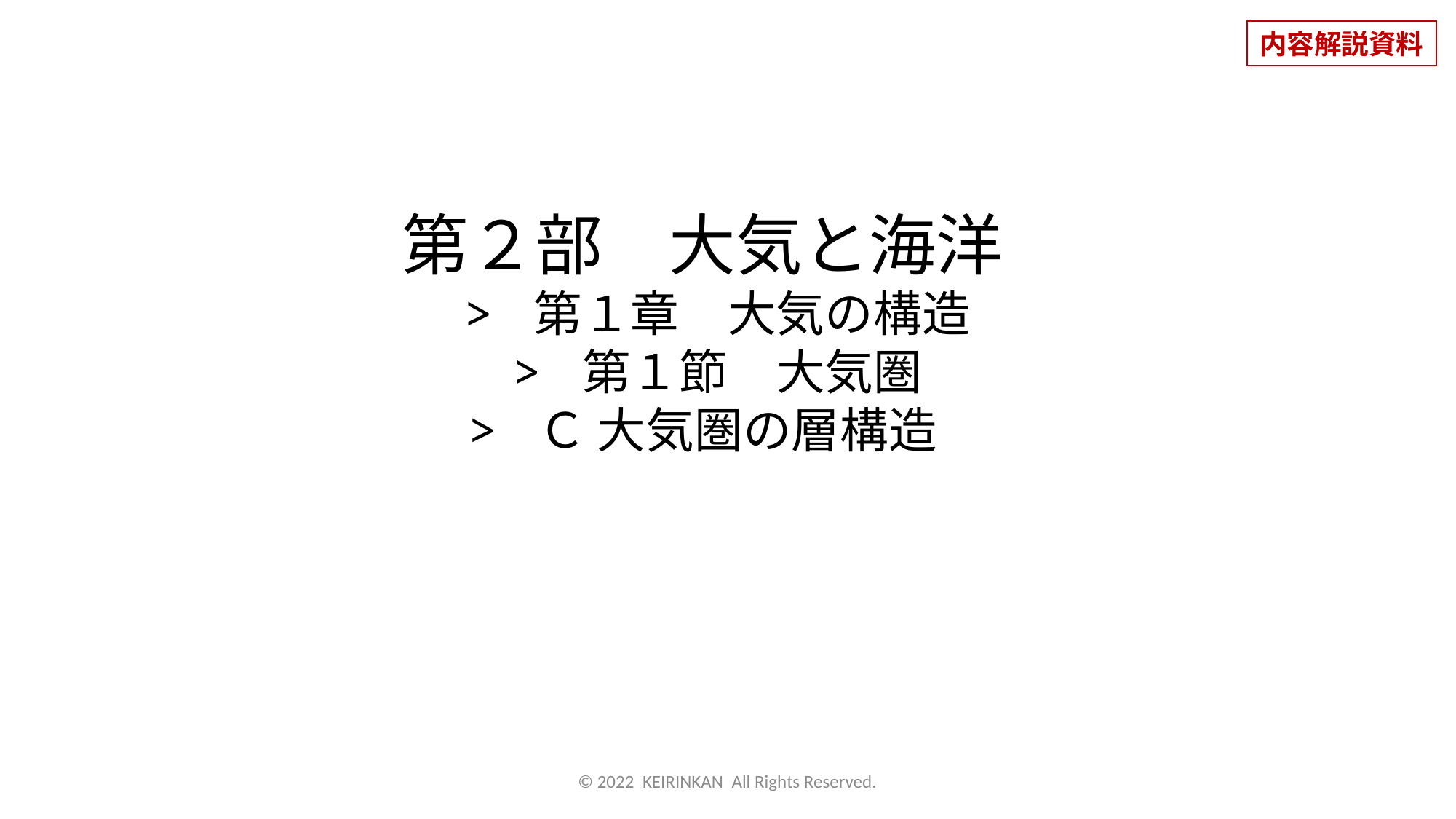

内容解説資料
第２部　大気と海洋
 > 第１章　大気の構造
 > 第１節　大気圏
> Ｃ 大気圏の層構造
© 2022  KEIRINKAN  All Rights Reserved.